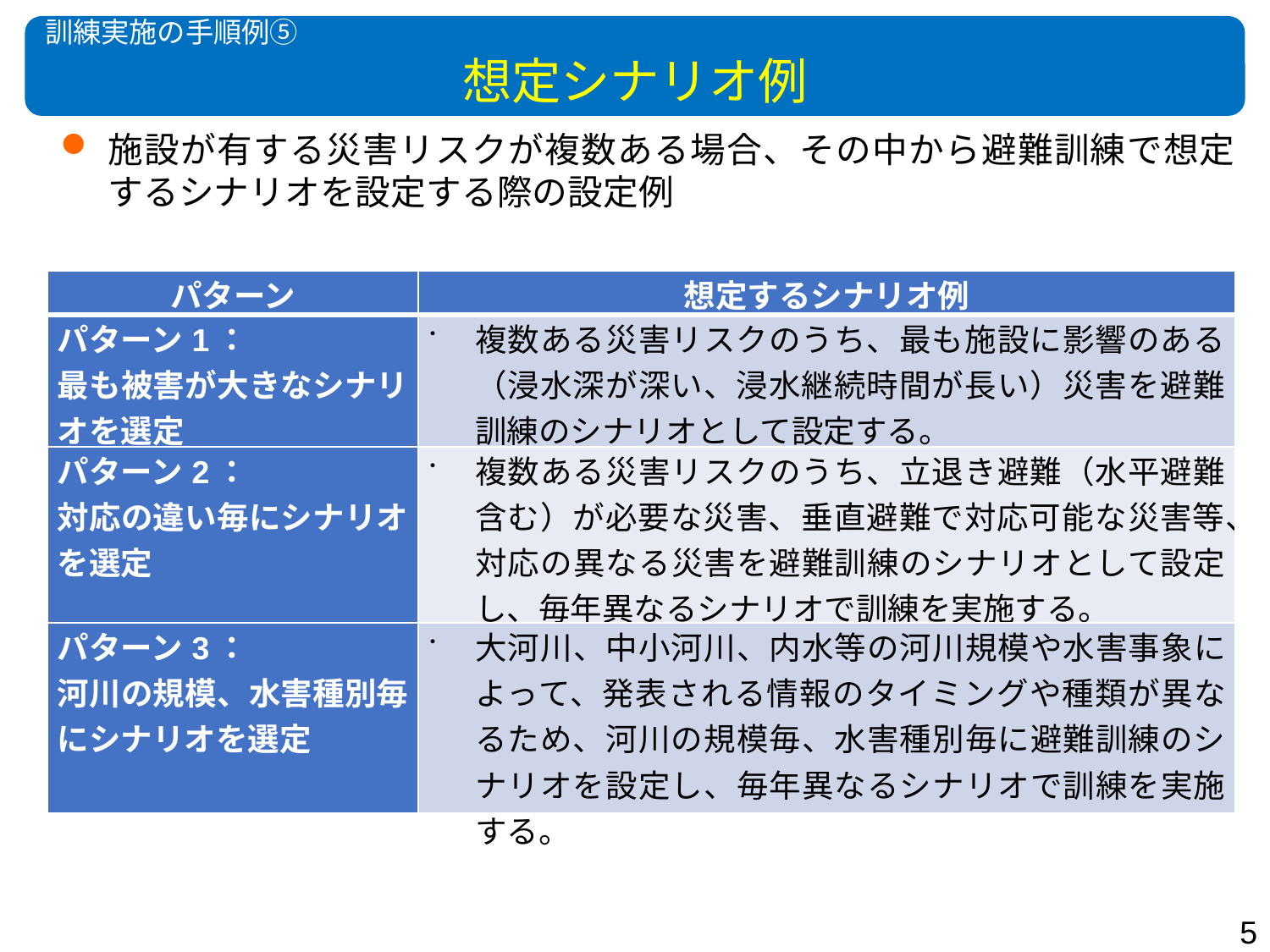

訓練実施の手順例⑤
# 想定シナリオ例
施設が有する災害リスクが複数ある場合、その中から避難訓練で想定するシナリオを設定する際の設定例
| パターン | 想定するシナリオ例 |
| --- | --- |
| パターン1： 最も被害が大きなシナリオを選定 | 複数ある災害リスクのうち、最も施設に影響のある（浸水深が深い、浸水継続時間が長い）災害を避難訓練のシナリオとして設定する。 |
| パターン2： 対応の違い毎にシナリオを選定 | 複数ある災害リスクのうち、立退き避難（水平避難含む）が必要な災害、垂直避難で対応可能な災害等、対応の異なる災害を避難訓練のシナリオとして設定し、毎年異なるシナリオで訓練を実施する。 |
| パターン3： 河川の規模、水害種別毎にシナリオを選定 | 大河川、中小河川、内水等の河川規模や水害事象によって、発表される情報のタイミングや種類が異なるため、河川の規模毎、水害種別毎に避難訓練のシナリオを設定し、毎年異なるシナリオで訓練を実施する。 |
5